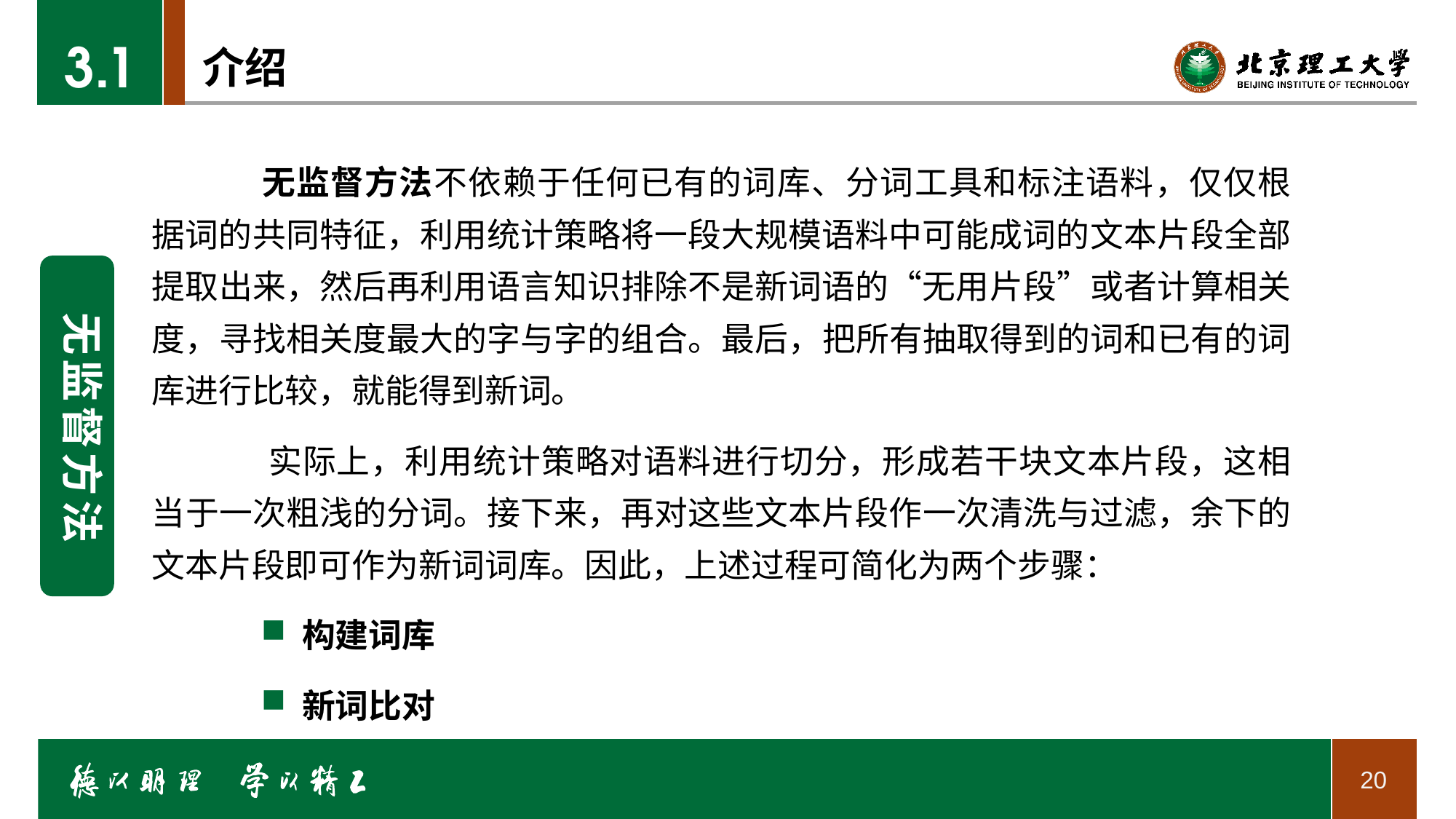

3.1
# 介绍
	无监督方法不依赖于任何已有的词库、分词工具和标注语料，仅仅根据词的共同特征，利用统计策略将一段大规模语料中可能成词的文本片段全部提取出来，然后再利用语言知识排除不是新词语的“无用片段”或者计算相关度，寻找相关度最大的字与字的组合。最后，把所有抽取得到的词和已有的词库进行比较，就能得到新词。
       	实际上，利用统计策略对语料进行切分，形成若干块文本片段，这相当于一次粗浅的分词。接下来，再对这些文本片段作一次清洗与过滤，余下的文本片段即可作为新词词库。因此，上述过程可简化为两个步骤：
构建词库
新词比对

无监督方法